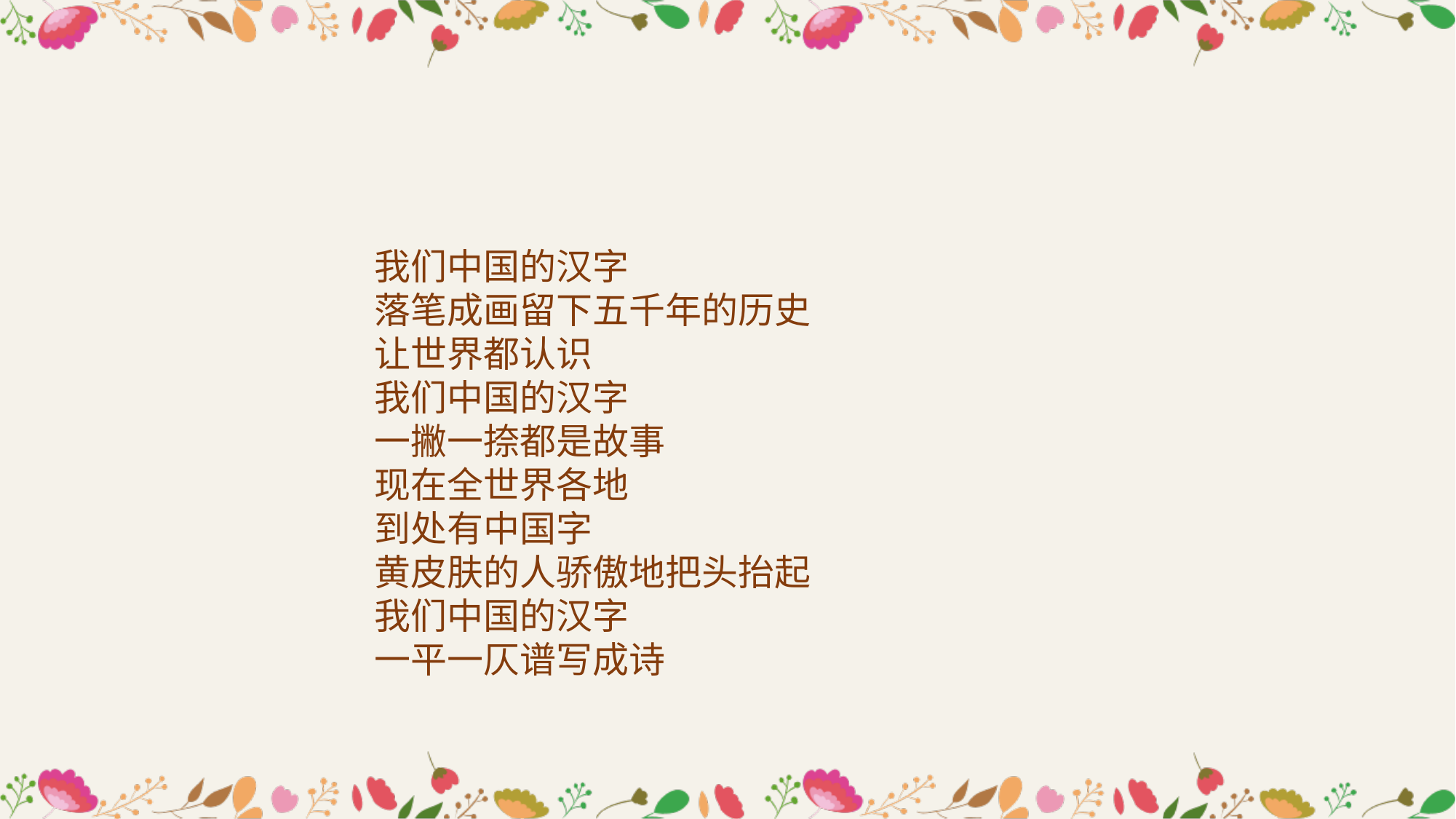

#
我们中国的汉字
落笔成画留下五千年的历史
让世界都认识
我们中国的汉字
一撇一捺都是故事
现在全世界各地
到处有中国字
黄皮肤的人骄傲地把头抬起
我们中国的汉字
一平一仄谱写成诗